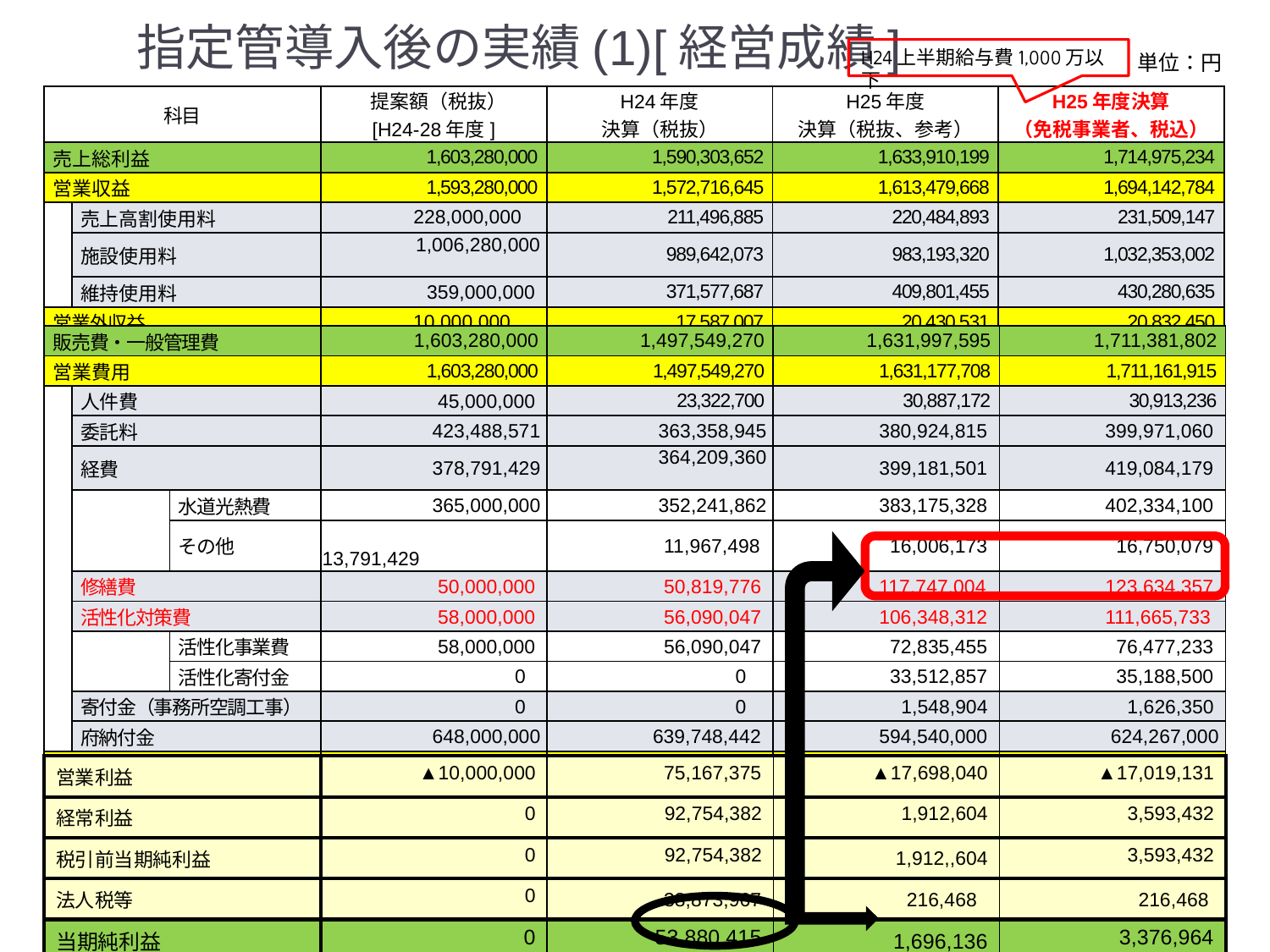

# 指定管導入後の実績(1)[経営成績]
H24上半期給与費1,000万以下

単位：円
| 科目 |  | 提案額（税抜） [H24-28年度] | H24年度 決算（税抜） | H25年度 決算（税抜、参考） | H25年度決算 （免税事業者、税込） |
| --- | --- | --- | --- | --- | --- |
| 売上総利益 |  | 1,603,280,000 | 1,590,303,652 | 1,633,910,199 | 1,714,975,234 |
| 営業収益 |  | 1,593,280,000 | 1,572,716,645 | 1,613,479,668 | 1,694,142,784 |
|  | 売上高割使用料 | 228,000,000 | 211,496,885 | 220,484,893 | 231,509,147 |
|  | 施設使用料 | 1,006,280,000 | 989,642,073 | 983,193,320 | 1,032,353,002 |
|  | 維持使用料 | 359,000,000 | 371,577,687 | 409,801,455 | 430,280,635 |
| 営業外収益 |  | 10,000,000 | 17,587,007 | 20,430,531 | 20,832,450 |
| 販売費・一般管理費 |  |  | 1,603,280,000 | 1,497,549,270 | 1,631,997,595 | 1,711,381,802 |
| --- | --- | --- | --- | --- | --- | --- |
| 営業費用 |  |  | 1,603,280,000 | 1,497,549,270 | 1,631,177,708 | 1,711,161,915 |
|  | 人件費 |  | 45,000,000 | 23,322,700 | 30,887,172 | 30,913,236 |
|  | 委託料 |  | 423,488,571 | 363,358,945 | 380,924,815 | 399,971,060 |
|  | 経費 |  | 378,791,429 | 364,209,360 | 399,181,501 | 419,084,179 |
|  |  | 水道光熱費 | 365,000,000 | 352,241,862 | 383,175,328 | 402,334,100 |
|  |  | その他 | 13,791,429 | 11,967,498 | 16,006,173 | 16,750,079 |
|  | 修繕費 |  | 50,000,000 | 50,819,776 | 117,747,004 | 123,634,357 |
|  | 活性化対策費 |  | 58,000,000 | 56,090,047 | 106,348,312 | 111,665,733 |
|  |  | 活性化事業費 | 58,000,000 | 56,090,047 | 72,835,455 | 76,477,233 |
|  |  | 活性化寄付金 | 0 | 0 | 33,512,857 | 35,188,500 |
|  | 寄付金（事務所空調工事） |  | 0 | 0 | 1,548,904 | 1,626,350 |
|  | 府納付金 |  | 648,000,000 | 639,748,442 | 594,540,000 | 624,267,000 |
| 営業外費用 |  |  | 0 | 0 | 819,887 | 219,887 |

| 営業利益 | ▲10,000,000 | 75,167,375 | ▲17,698,040 | ▲17,019,131 |
| --- | --- | --- | --- | --- |
| 経常利益 | 0 | 92,754,382 | 1,912,604 | 3,593,432 |
| 税引前当期純利益 | 0 | 92,754,382 | 1,912,,604 | 3,593,432 |
| 法人税等 | 0 | 38,873,967 | 216,468 | 216,468 |
| 当期純利益 | 0 | 53,880,415 | 1,696,136 | 3,376,964 |